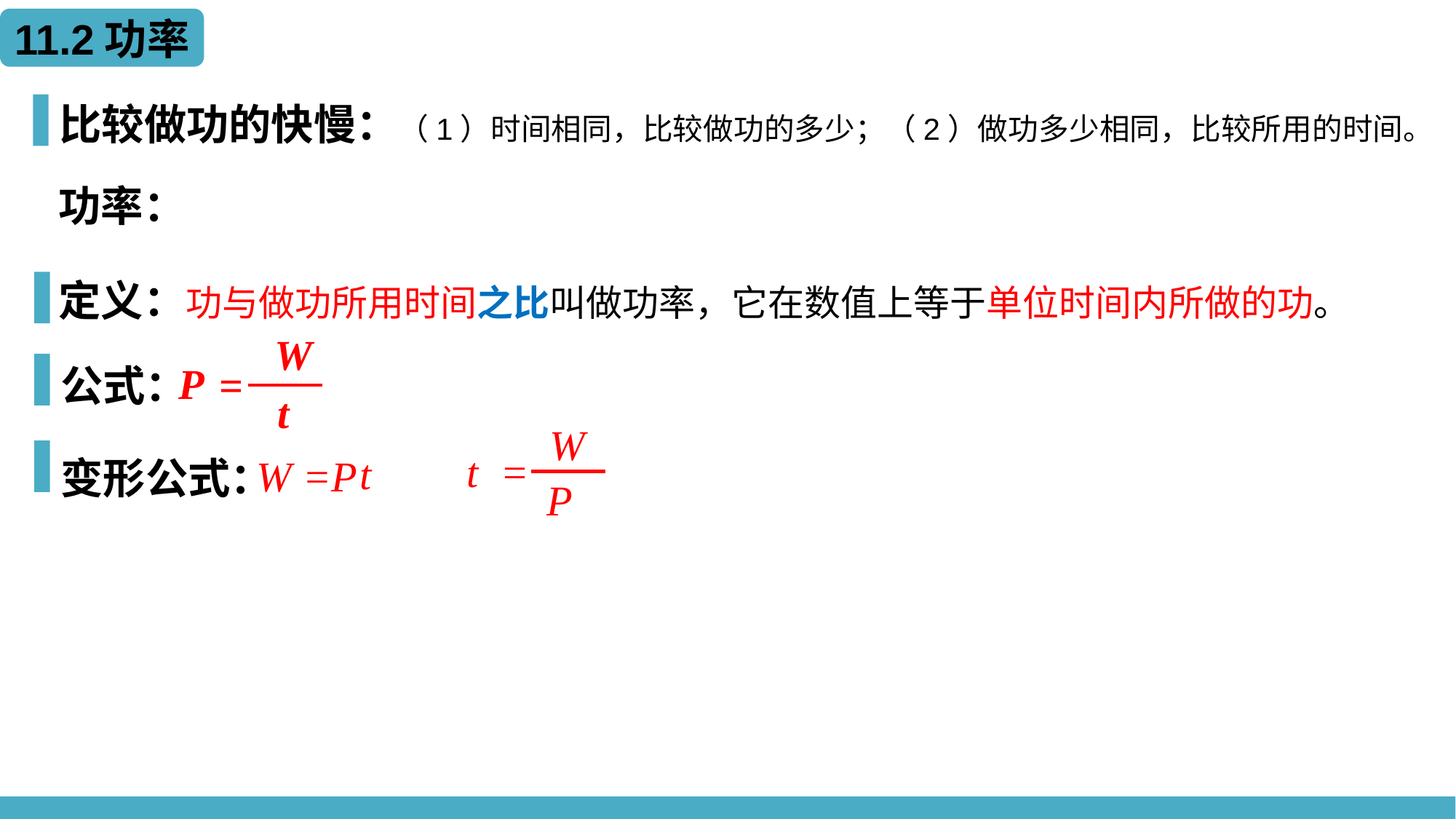

11.2功率
比较做功的快慢：（1）时间相同，比较做功的多少；（2）做功多少相同，比较所用的时间。

功率：
定义：功与做功所用时间之比叫做功率，它在数值上等于单位时间内所做的功。

W

P
=
t
公式：

W

t
=
P
变形公式：

t
W
P
=